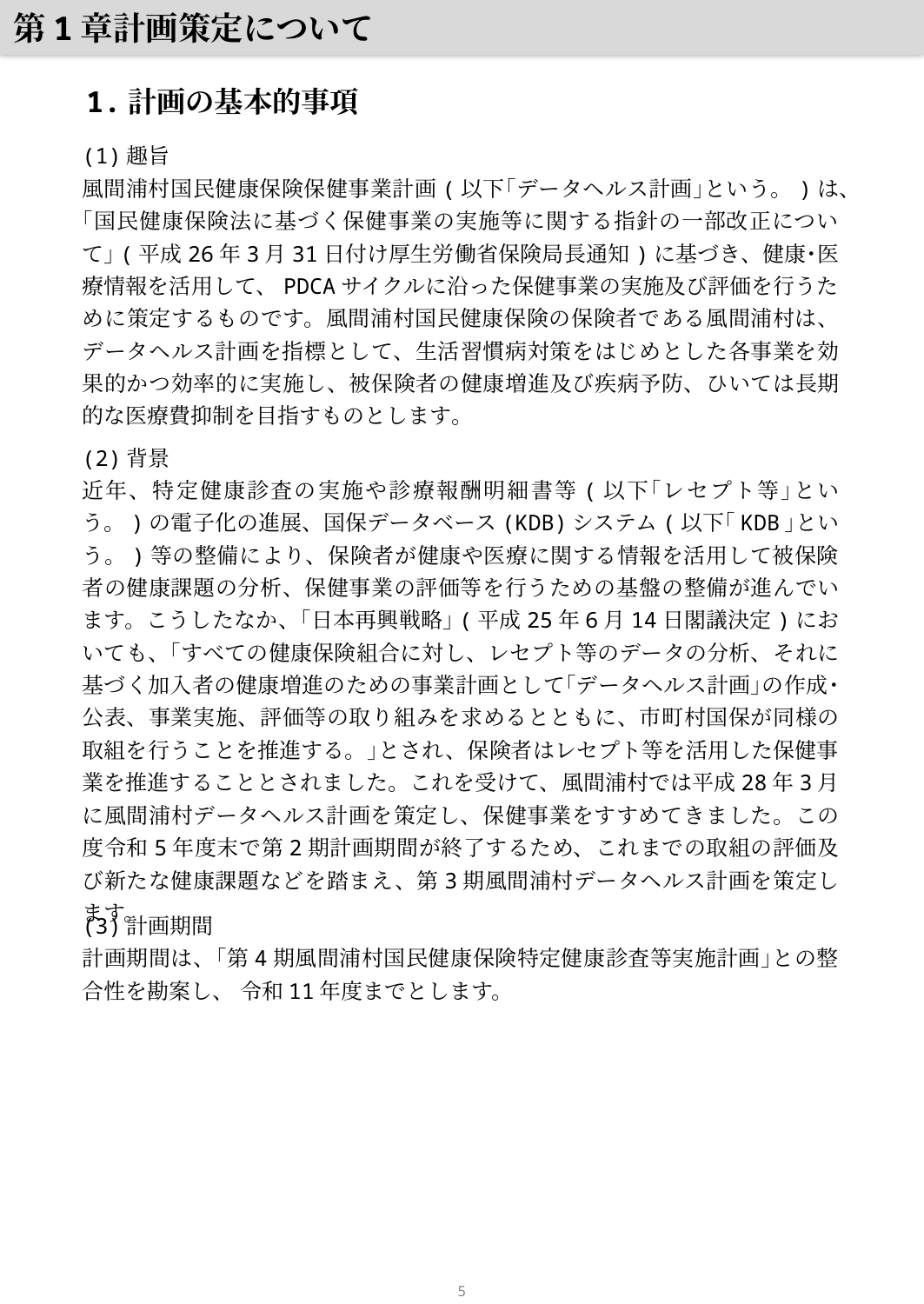

第1章計画策定について
1.計画の基本的事項
(1)趣旨
風間浦村国民健康保険保健事業計画(以下｢データヘルス計画｣という。)は、｢国民健康保険法に基づく保健事業の実施等に関する指針の一部改正について｣(平成26年3月31日付け厚生労働省保険局長通知)に基づき、健康･医療情報を活用して、PDCAサイクルに沿った保健事業の実施及び評価を行うために策定するものです。風間浦村国民健康保険の保険者である風間浦村は、データヘルス計画を指標として、生活習慣病対策をはじめとした各事業を効果的かつ効率的に実施し、被保険者の健康増進及び疾病予防、ひいては長期的な医療費抑制を目指すものとします。
(2)背景
近年、特定健康診査の実施や診療報酬明細書等(以下｢レセプト等｣という。)の電子化の進展、国保データベース(KDB)システム(以下｢KDB｣という。)等の整備により、保険者が健康や医療に関する情報を活用して被保険者の健康課題の分析、保健事業の評価等を行うための基盤の整備が進んでいます。こうしたなか、｢日本再興戦略｣(平成25年6月14日閣議決定)においても、｢すべての健康保険組合に対し、レセプト等のデータの分析、それに基づく加入者の健康増進のための事業計画として｢データヘルス計画｣の作成･公表、事業実施、評価等の取り組みを求めるとともに、市町村国保が同様の取組を行うことを推進する。｣とされ、保険者はレセプト等を活用した保健事業を推進することとされました。これを受けて、風間浦村では平成28年3月に風間浦村データヘルス計画を策定し、保健事業をすすめてきました。この度令和5年度末で第2期計画期間が終了するため、これまでの取組の評価及び新たな健康課題などを踏まえ、第3期風間浦村データヘルス計画を策定します。
(3)計画期間
計画期間は、｢第4期風間浦村国民健康保険特定健康診査等実施計画｣との整合性を勘案し、 令和11年度までとします。
5